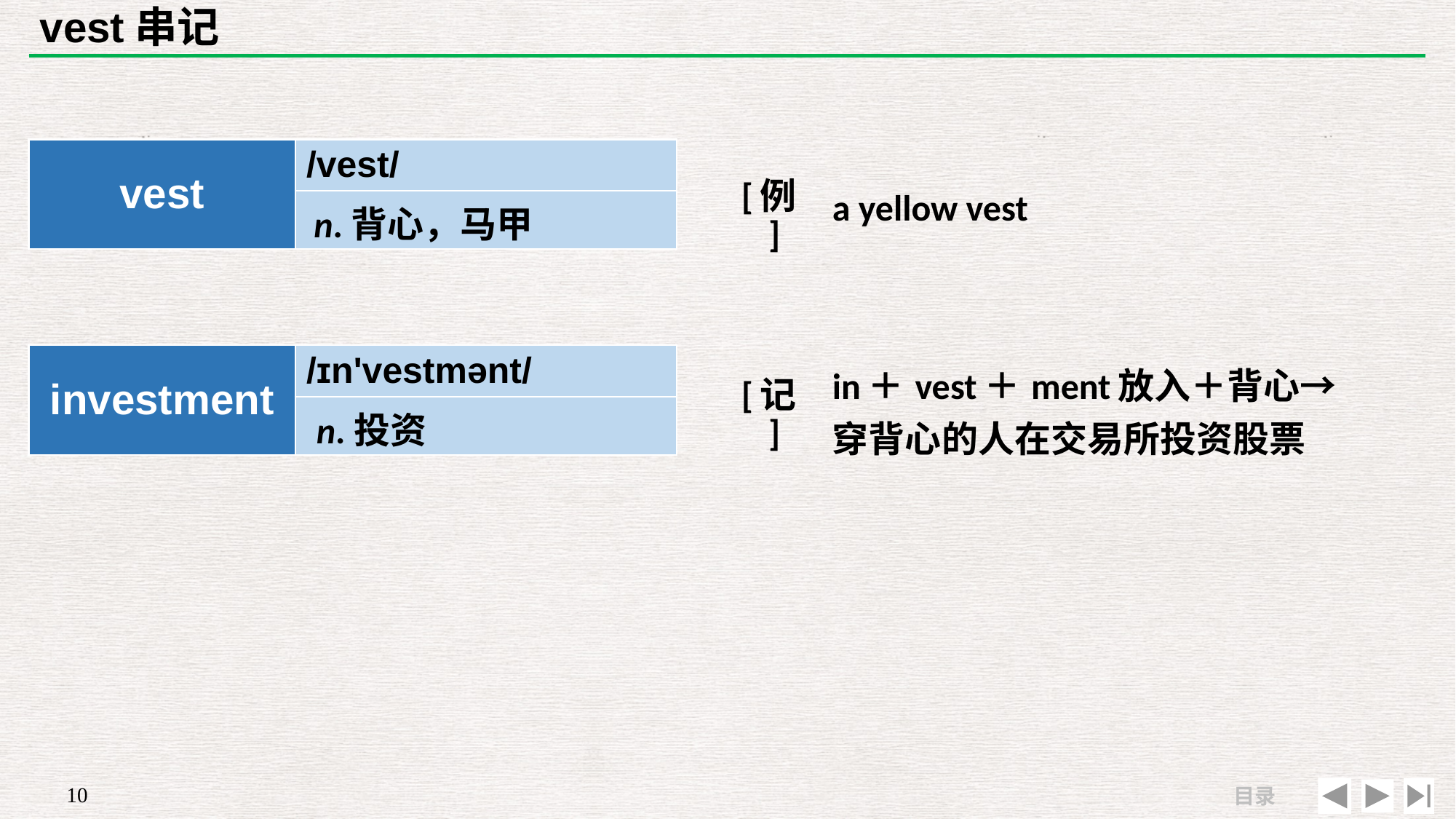

# vest串记

|  |  |
| --- | --- |
| [例] | a yellow vest |
| vest | /vest/ |
| --- | --- |
|  |  |
n.背心，马甲
| investment | /ɪn'vestmənt/ |
| --- | --- |
|  |  |
| [记] | in＋vest＋ment放入＋背心→ 穿背心的人在交易所投资股票 |
| --- | --- |
|  |  |
n.投资